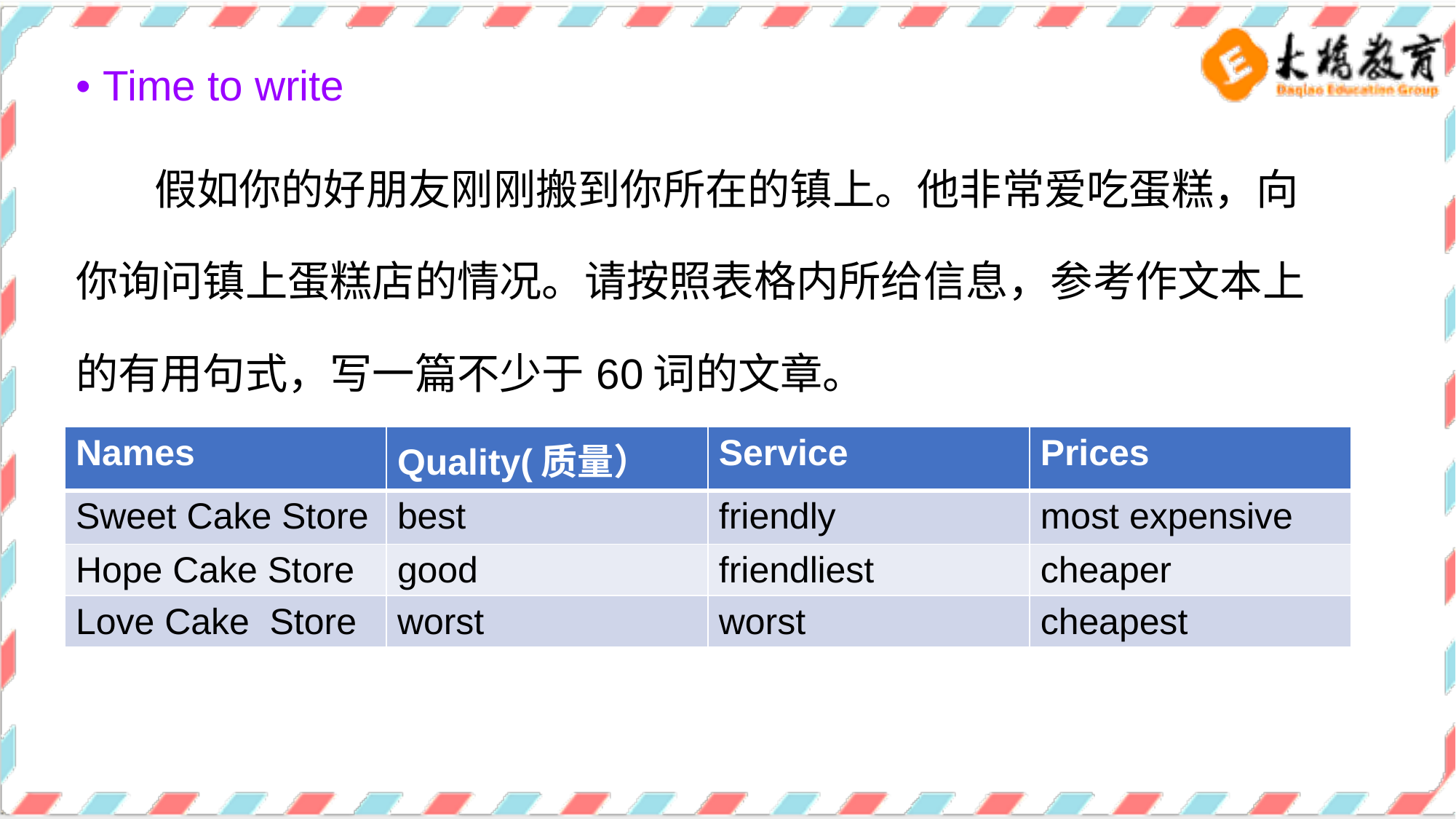

Time to write
       假如你的好朋友刚刚搬到你所在的镇上。他非常爱吃蛋糕，向你询问镇上蛋糕店的情况。请按照表格内所给信息，参考作文本上的有用句式，写一篇不少于60词的文章。

| Names | Quality(质量） | Service | Prices |
| --- | --- | --- | --- |
| Sweet Cake Store | best | friendly | most expensive |
| Hope Cake Store | good | friendliest | cheaper |
| Love Cake Store | worst | worst | cheapest |